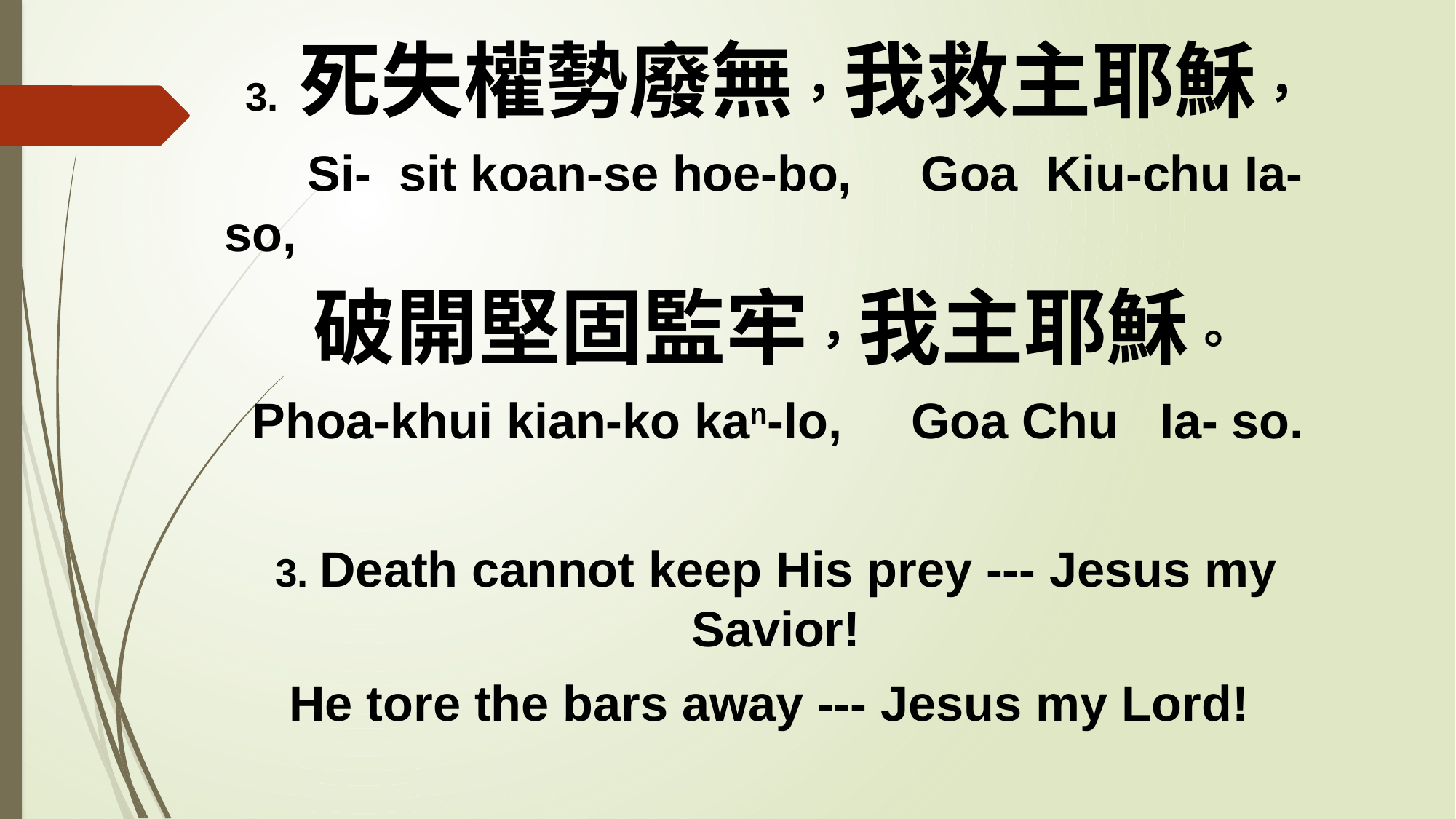

3. 死失權勢廢無，我救主耶穌，
      Si-  sit koan-se hoe-bo,     Goa  Kiu-chu Ia- so,
破開堅固監牢，我主耶穌。
  Phoa-khui kian-ko kan-lo,     Goa Chu   Ia- so.

3. Death cannot keep His prey --- Jesus my Savior!
He tore the bars away --- Jesus my Lord!